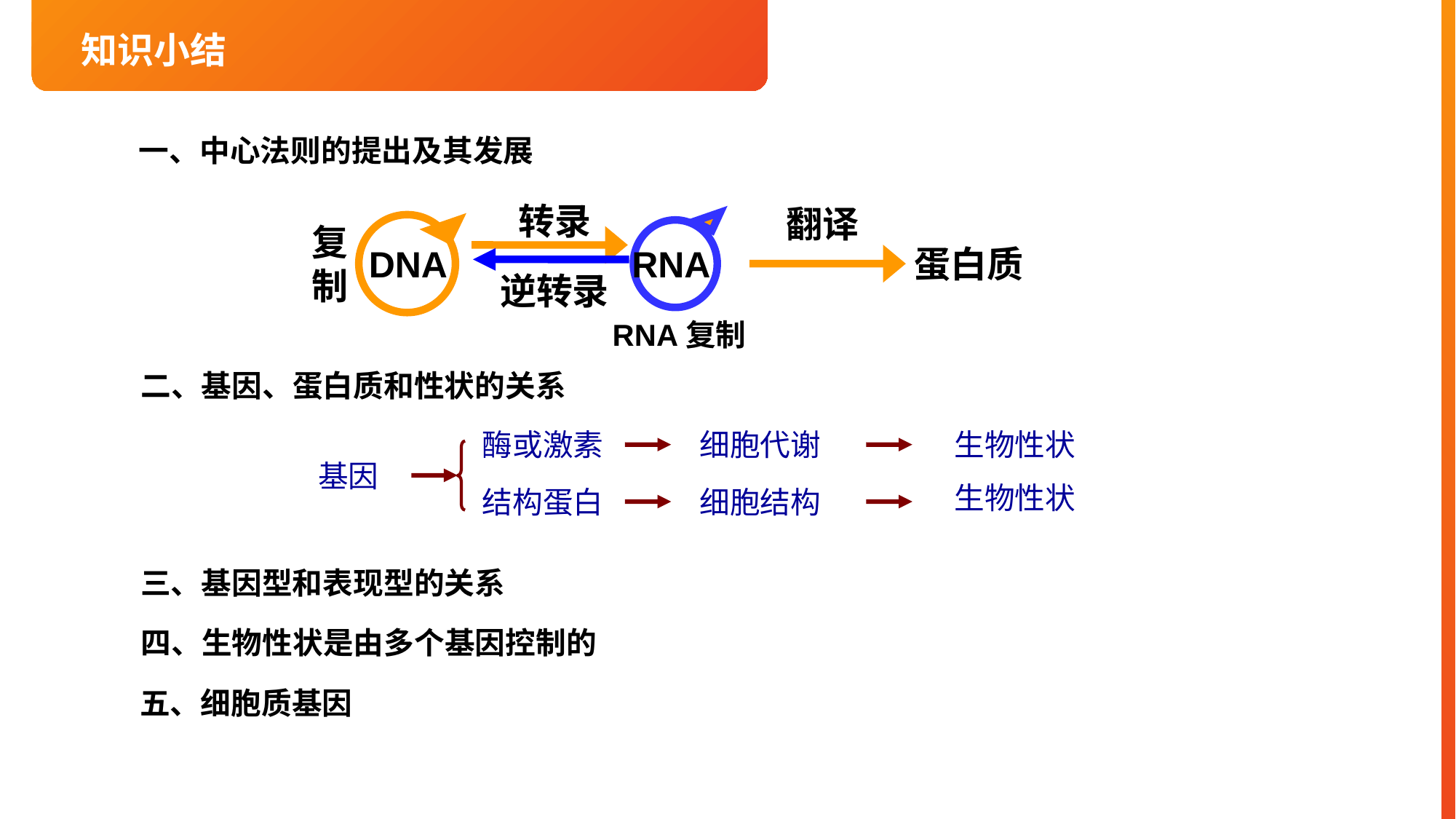

知识小结
一、中心法则的提出及其发展
转录
翻译

复制
DNA
RNA
蛋白质

逆转录
RNA复制
二、基因、蛋白质和性状的关系
酶或激素
细胞代谢
生物性状

基因
生物性状

结构蛋白
细胞结构

三、基因型和表现型的关系
四、生物性状是由多个基因控制的
五、细胞质基因